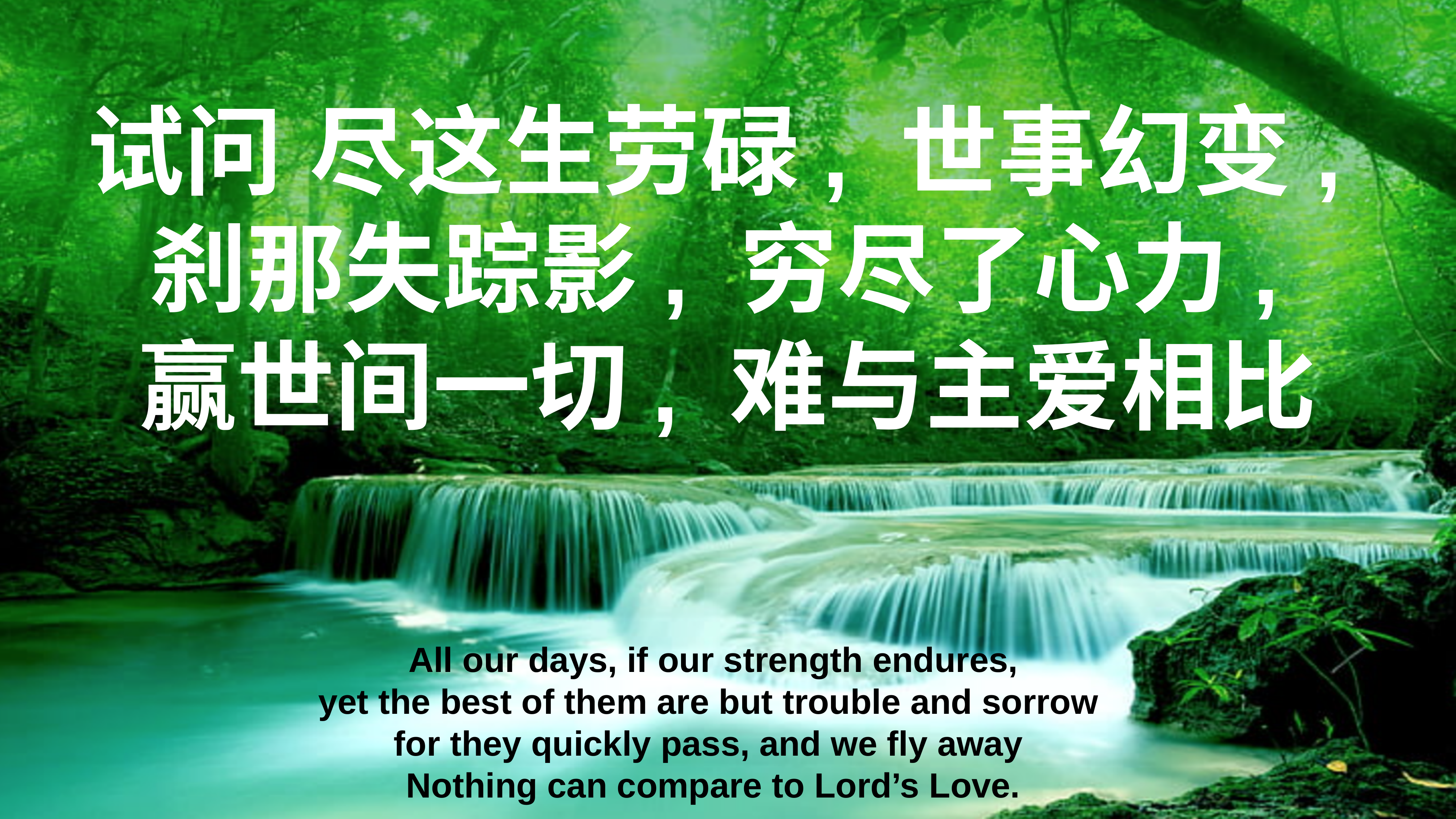

试问 尽这生劳碌, 世事幻变,
刹那失踪影, 穷尽了心力,
赢世间一切, 难与主爱相比
8
 All our days, if our strength endures,
yet the best of them are but trouble and sorrow
for they quickly pass, and we fly away
 Nothing can compare to Lord’s Love.